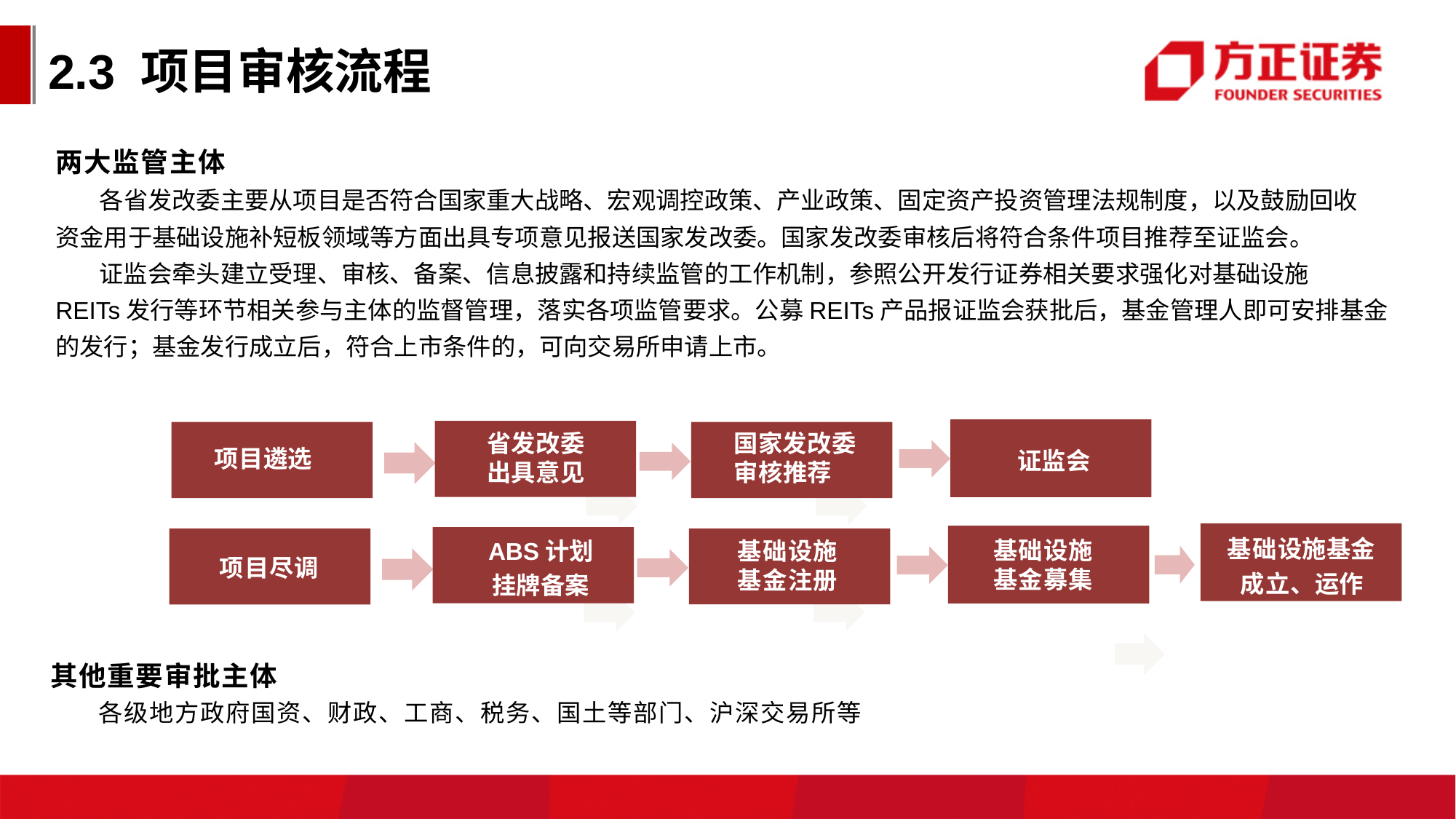

2.3 项目审核流程
两大监管主体
       各省发改委主要从项目是否符合国家重大战略、宏观调控政策、产业政策、固定资产投资管理法规制度，以及鼓励回收
资金用于基础设施补短板领域等方面出具专项意见报送国家发改委。国家发改委审核后将符合条件项目推荐至证监会。
       证监会牵头建立受理、审核、备案、信息披露和持续监管的工作机制，参照公开发行证券相关要求强化对基础设施
REITs发行等环节相关参与主体的监督管理，落实各项监管要求。公募REITs产品报证监会获批后，基金管理人即可安排基金
的发行；基金发行成立后，符合上市条件的，可向交易所申请上市。

项目遴选

证监会

省发改委 出具意见
国家发改委审核推荐

基础设施基金
成立、运作

基础设施
基金募集
ABS计划
挂牌备案
基础设施 基金注册

项目尽调

其他重要审批主体
各级地方政府国资、财政、工商、税务、国土等部门、沪深交易所等